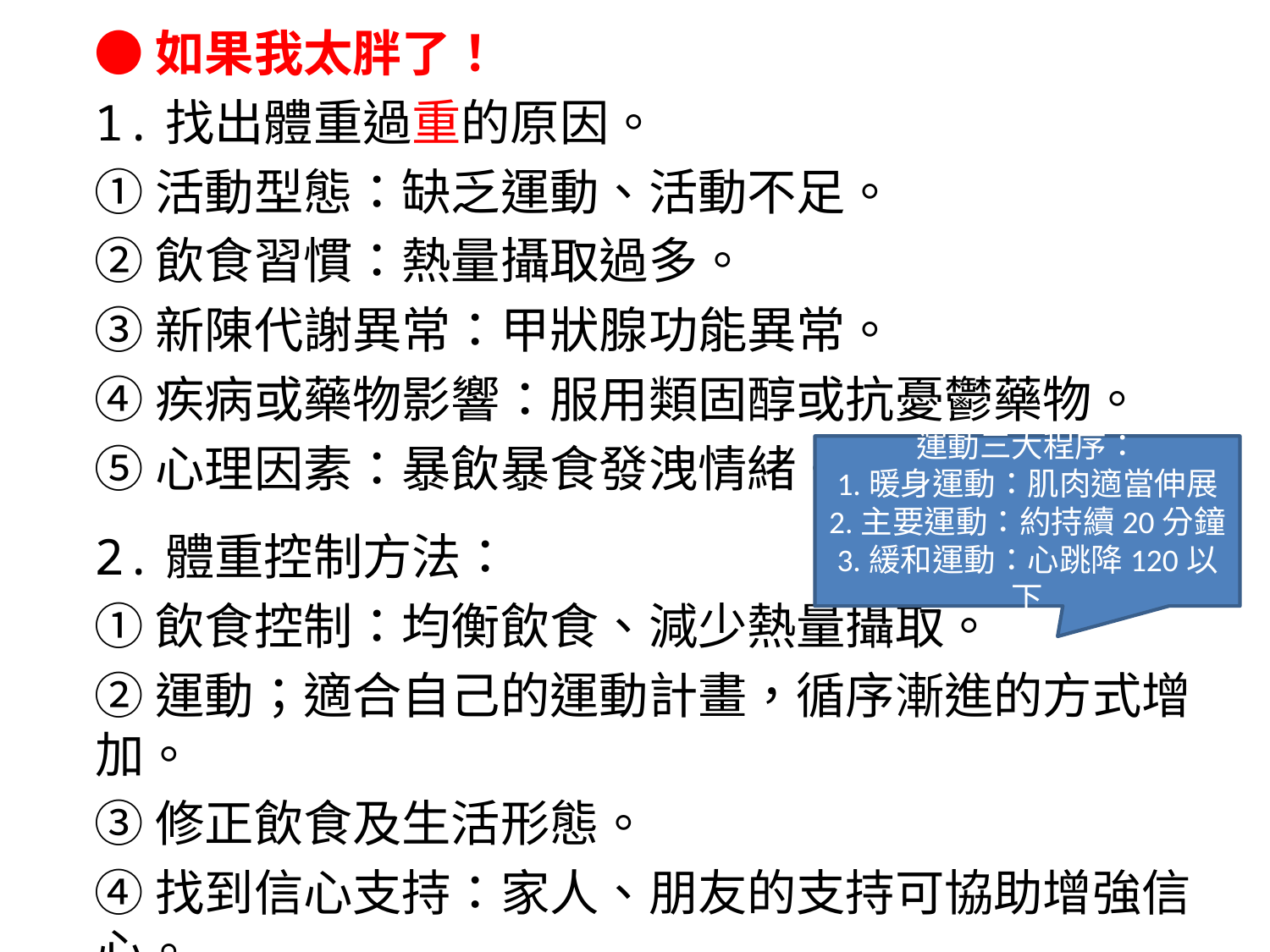

●如果我太胖了！
1.找出體重過重的原因。
①活動型態：缺乏運動、活動不足。
②飲食習慣：熱量攝取過多。
③新陳代謝異常：甲狀腺功能異常。
④疾病或藥物影響：服用類固醇或抗憂鬱藥物。
⑤心理因素：暴飲暴食發洩情緒。

2.體重控制方法：
①飲食控制：均衡飲食、減少熱量攝取。
②運動；適合自己的運動計畫，循序漸進的方式增加。
③修正飲食及生活形態。
④找到信心支持：家人、朋友的支持可協助增強信心。

運動三大程序：
1.暖身運動：肌肉適當伸展
2.主要運動：約持續20分鐘
3.緩和運動：心跳降120以下